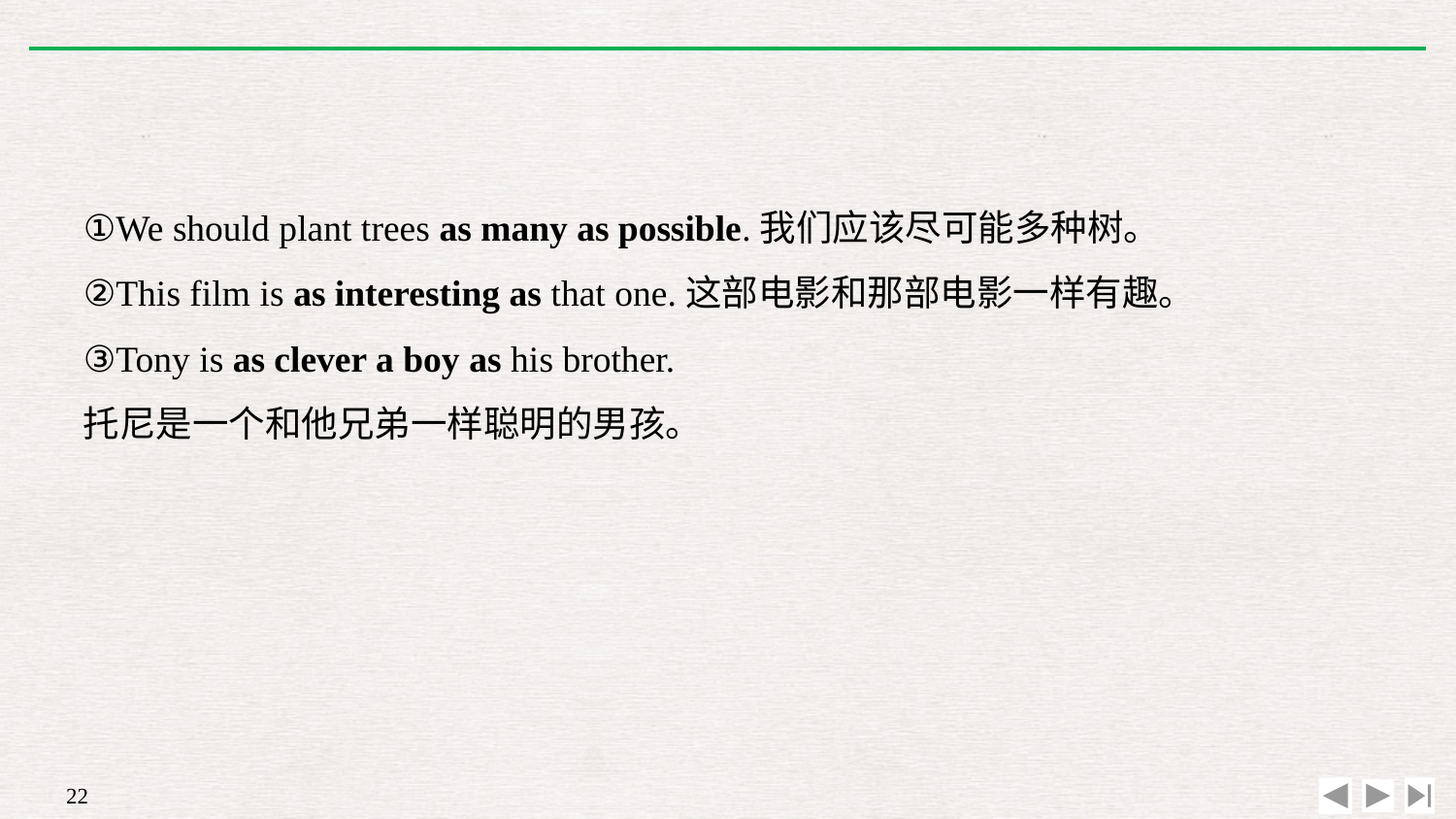

①We should plant trees as many as possible.我们应该尽可能多种树。
②This film is as interesting as that one.这部电影和那部电影一样有趣。
③Tony is as clever a boy as his brother.
托尼是一个和他兄弟一样聪明的男孩。